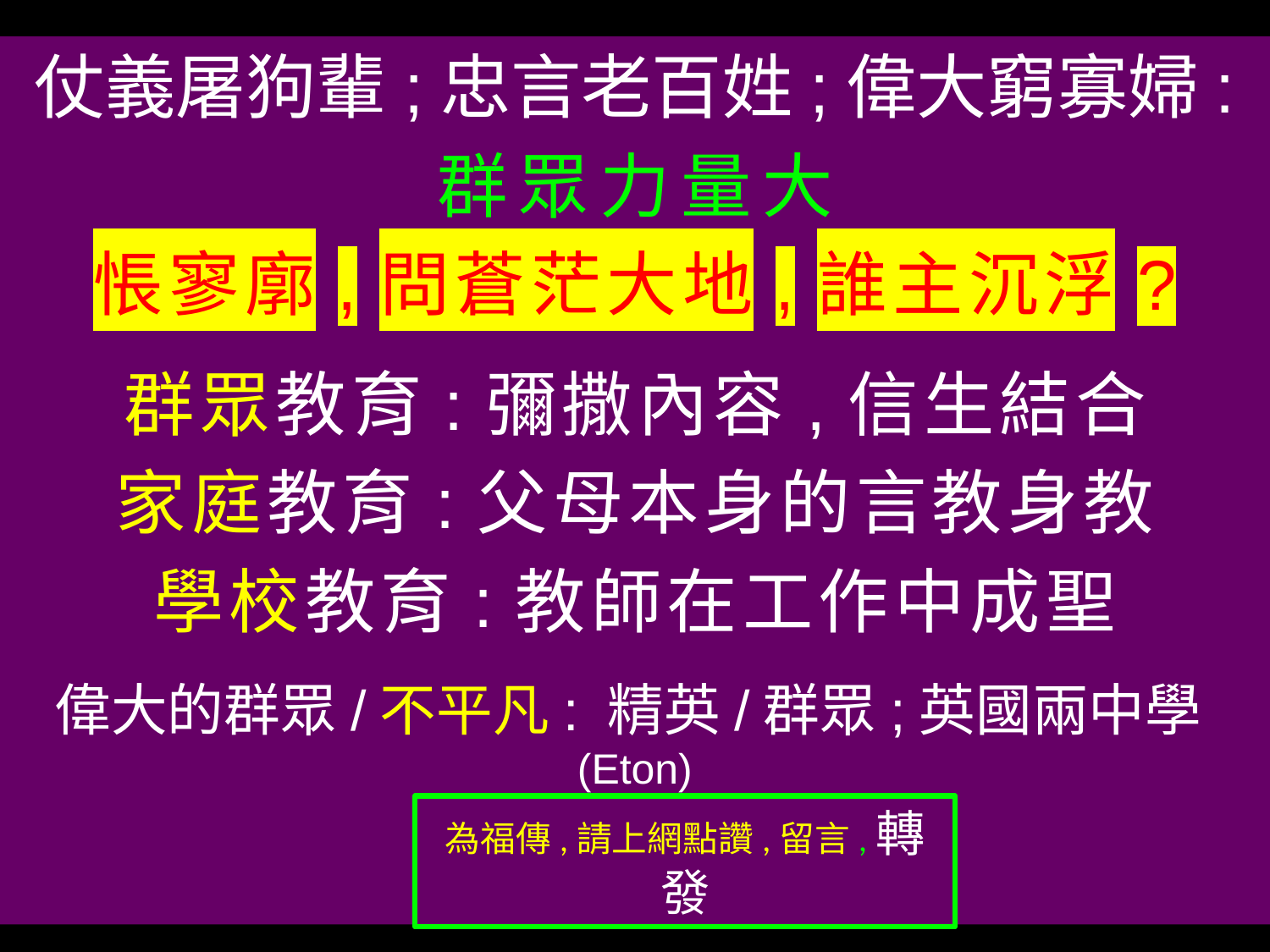

仗義屠狗輩;忠言老百姓;偉大窮寡婦:
群眾力量大
悵寥廓,問蒼茫大地,誰主沉浮?
群眾教育:彌撒內容,信生結合
家庭教育:父母本身的言教身教
學校教育:教師在工作中成聖
偉大的群眾/不平凡: 精英/群眾;英國兩中學(Eton)
為福傳,請上網點讚,留言,轉發